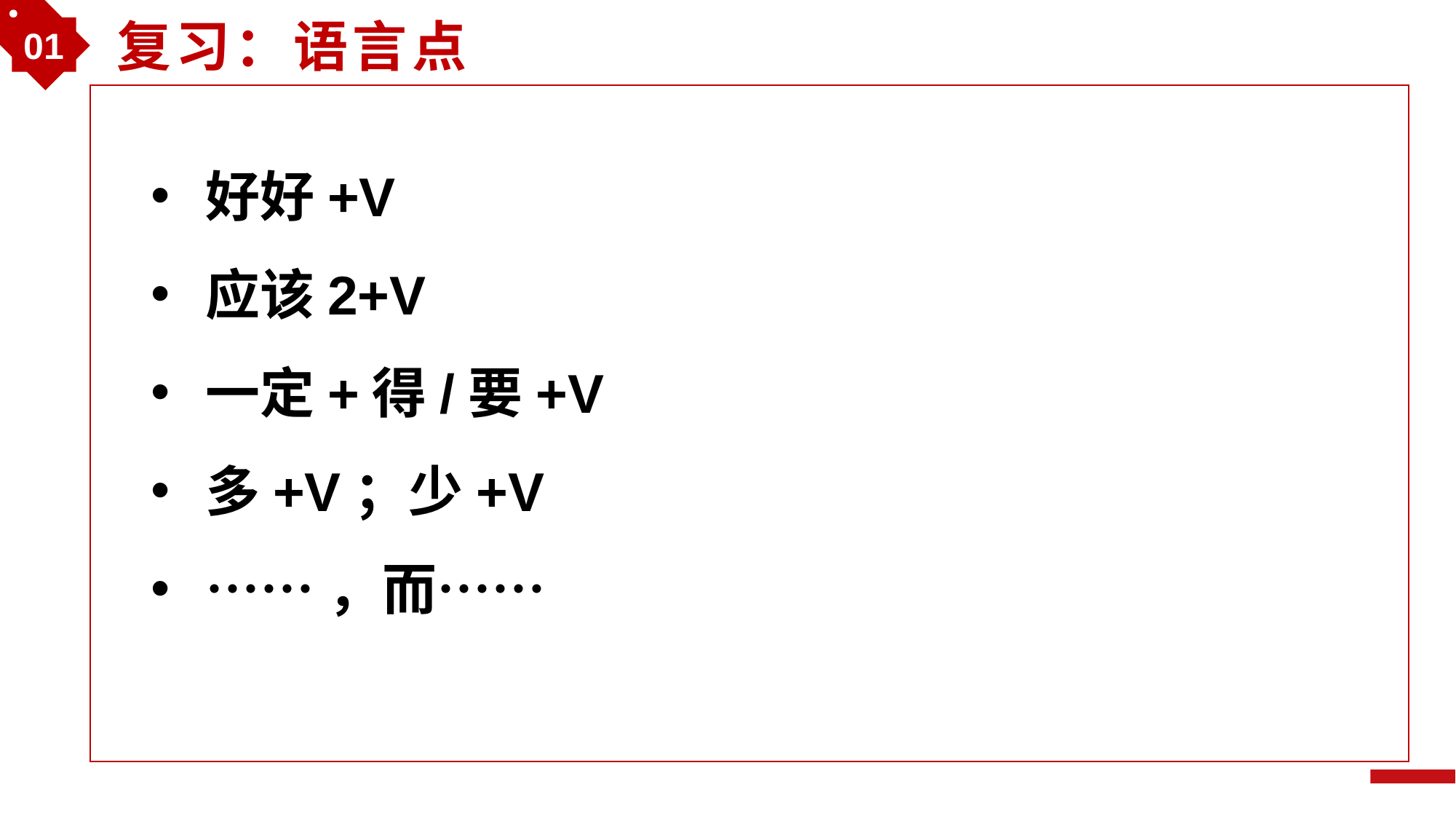

01
复习：语言点

好好+V
应该2+V
一定+得/要+V
多+V；少+V
……，而……